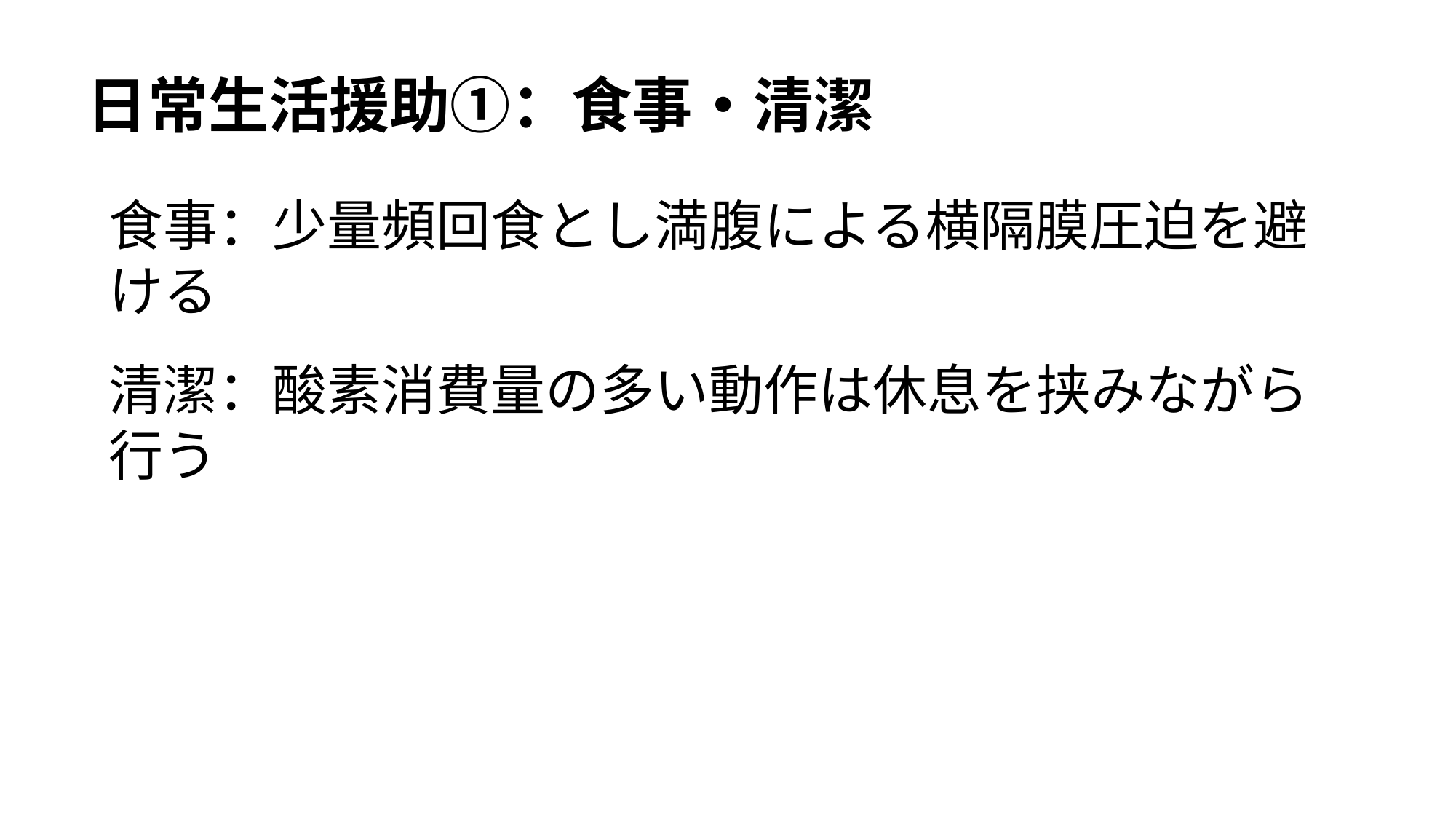

日常生活援助①：食事・清潔
食事：少量頻回食とし満腹による横隔膜圧迫を避ける
清潔：酸素消費量の多い動作は休息を挟みながら行う